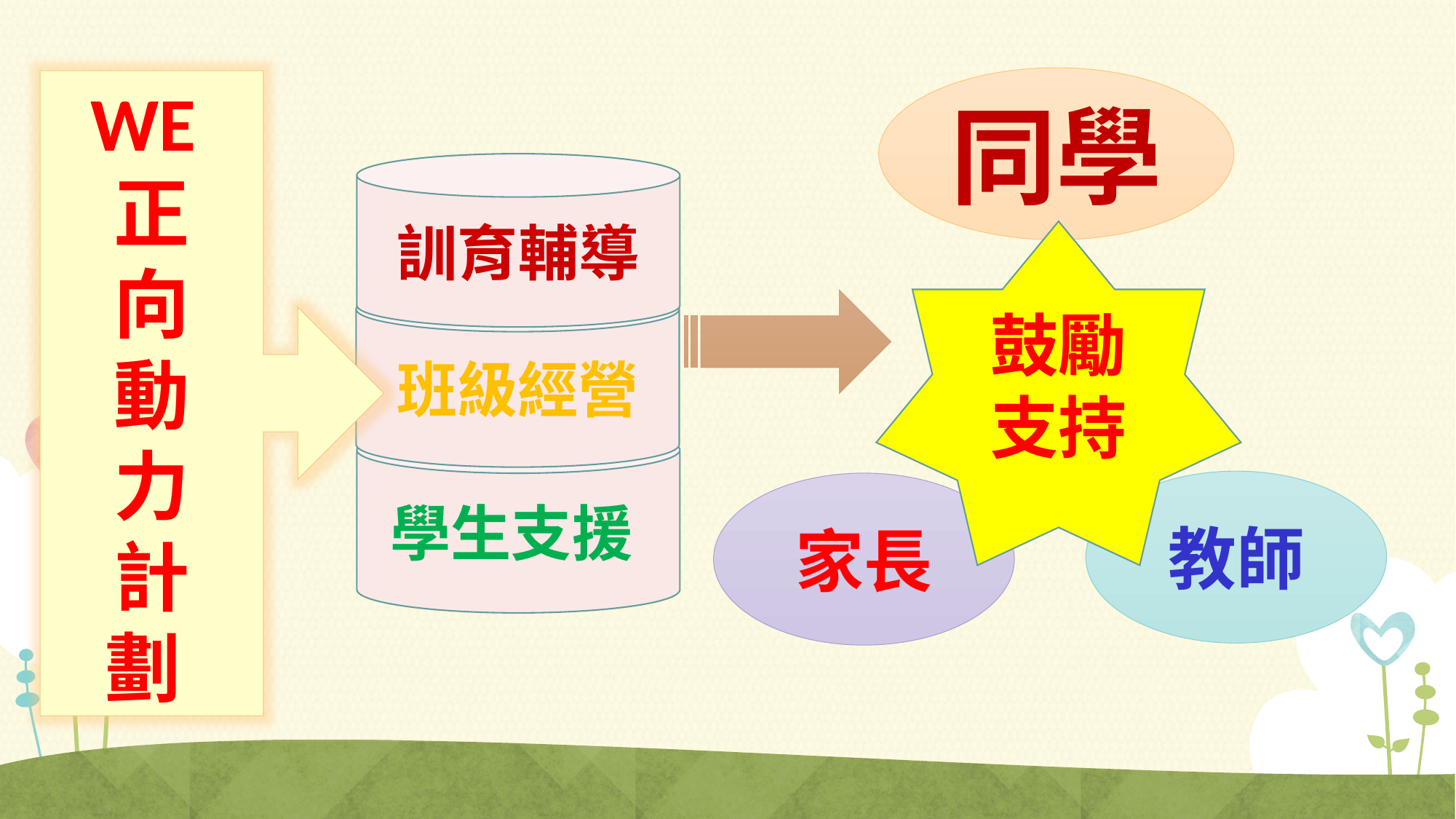

同學
WE
正
向
動
力
計
劃
訓育輔導
鼓勵
支持
班級經營

學生支援
教師
家長